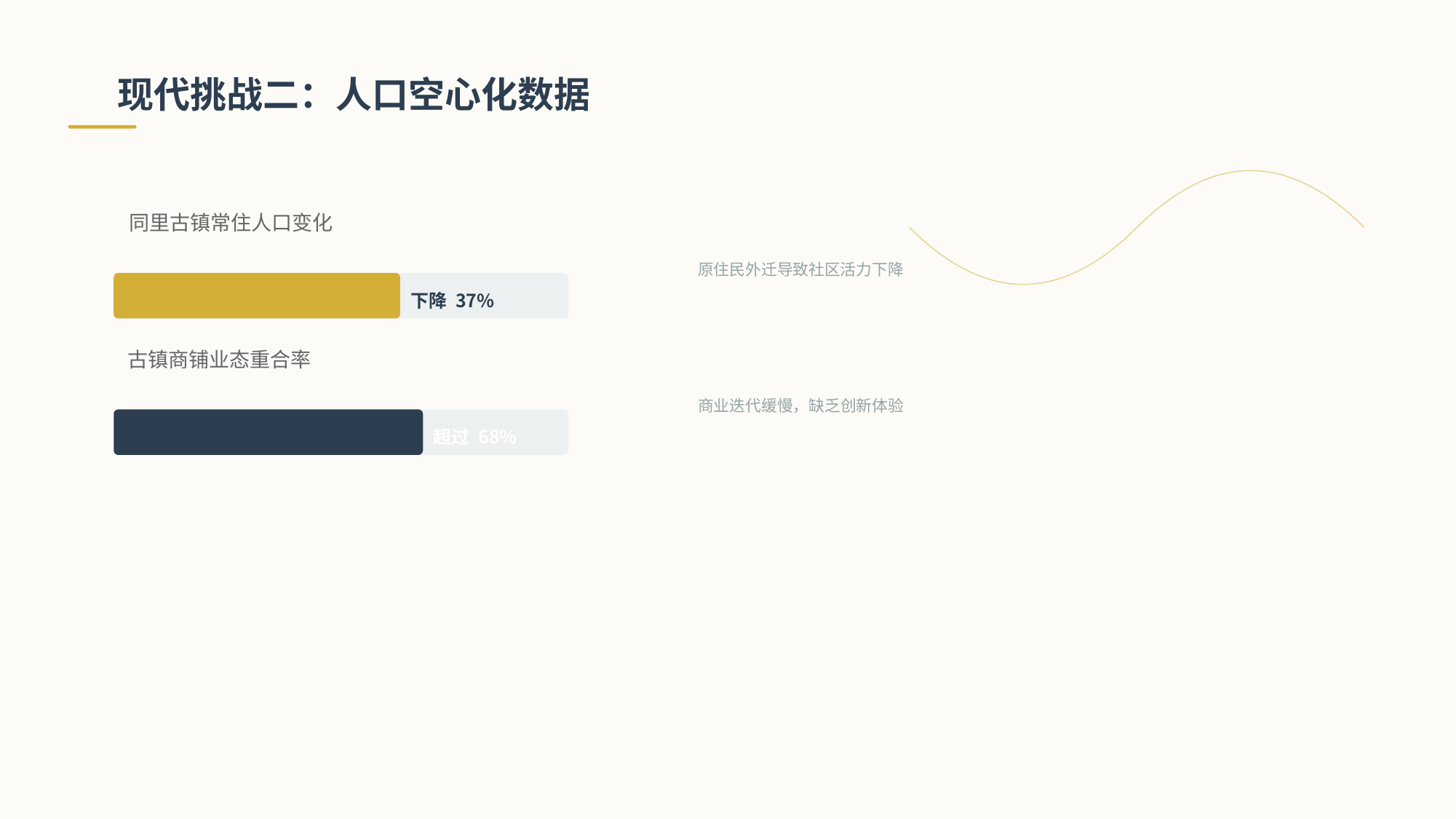

现代挑战二：人口空心化数据

同里古镇常住人口变化
原住民外迁导致社区活力下降

下降 37%
古镇商铺业态重合率
商业迭代缓慢，缺乏创新体验

超过 68%